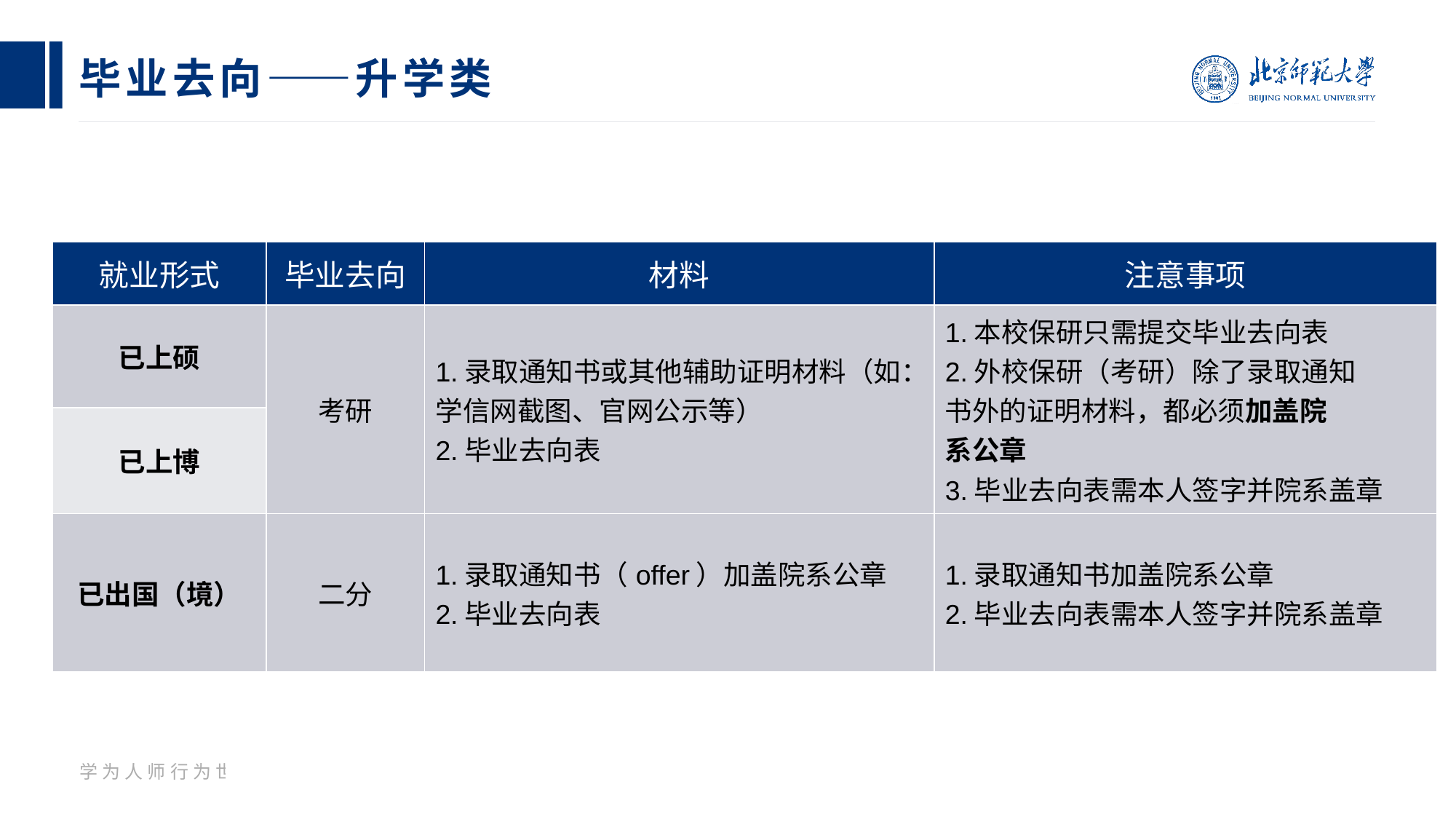

# 毕业去向——升学类
| 就业形式 | 毕业去向 | 材料 | 注意事项 |
| --- | --- | --- | --- |
| 已上硕 | 考研 | 1.录取通知书或其他辅助证明材料（如：学信网截图、官网公示等） 2.毕业去向表 | 1.本校保研只需提交毕业去向表 2.外校保研（考研）除了录取通知 书外的证明材料，都必须加盖院 系公章 3.毕业去向表需本人签字并院系盖章 |
| 已上博 |  |  |  |
| 已出国（境） | 二分 | 1.录取通知书（offer）加盖院系公章 2.毕业去向表 | 1.录取通知书加盖院系公章 2.毕业去向表需本人签字并院系盖章 |